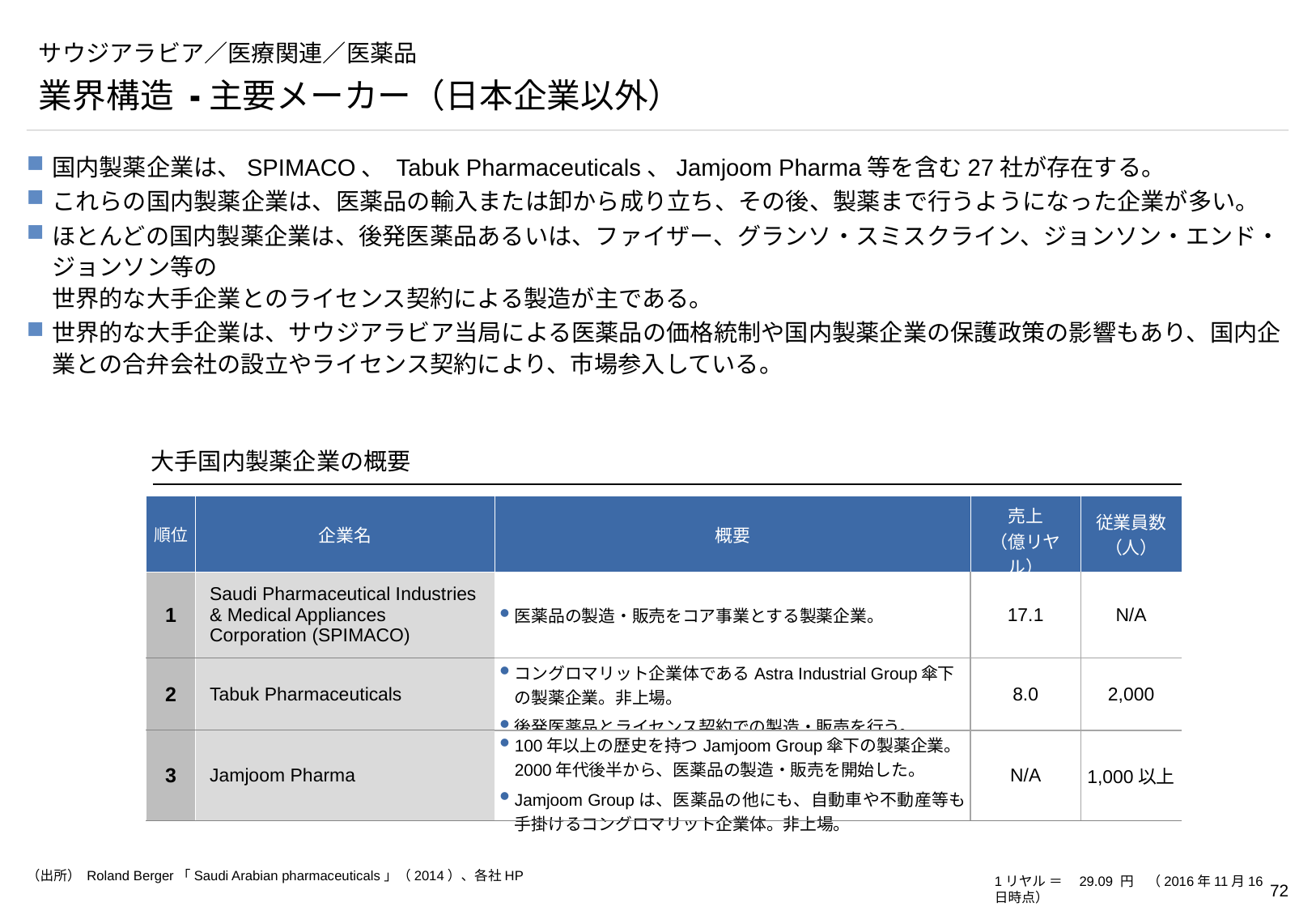

# サウジアラビア／医療関連／医薬品
業界構造 -主要メーカー（日本企業以外）
国内製薬企業は、SPIMACO、 Tabuk Pharmaceuticals、Jamjoom Pharma等を含む27社が存在する。
これらの国内製薬企業は、医薬品の輸入または卸から成り立ち、その後、製薬まで行うようになった企業が多い。
ほとんどの国内製薬企業は、後発医薬品あるいは、ファイザー、グランソ・スミスクライン、ジョンソン・エンド・ジョンソン等の
世界的な大手企業とのライセンス契約による製造が主である。
世界的な大手企業は、サウジアラビア当局による医薬品の価格統制や国内製薬企業の保護政策の影響もあり、国内企業との合弁会社の設立やライセンス契約により、市場参入している。
大手国内製薬企業の概要
| 順位 | 企業名 | 概要 | 売上 （億リヤル） | 従業員数 （人） |
| --- | --- | --- | --- | --- |
| 1 | Saudi Pharmaceutical Industries & Medical Appliances Corporation (SPIMACO) | 医薬品の製造・販売をコア事業とする製薬企業。 | 17.1 | N/A |
| 2 | Tabuk Pharmaceuticals | コングロマリット企業体であるAstra Industrial Group傘下の製薬企業。非上場。 後発医薬品とライセンス契約での製造・販売を行う。 | 8.0 | 2,000 |
| 3 | Jamjoom Pharma | 100年以上の歴史を持つJamjoom Group傘下の製薬企業。2000年代後半から、医薬品の製造・販売を開始した。 Jamjoom Groupは、医薬品の他にも、自動車や不動産等も手掛けるコングロマリット企業体。非上場。 | N/A | 1,000以上 |
（出所） Roland Berger「Saudi Arabian pharmaceuticals」（2014）、各社HP
1リヤル ＝　29.09 円　（2016年11月16日時点）